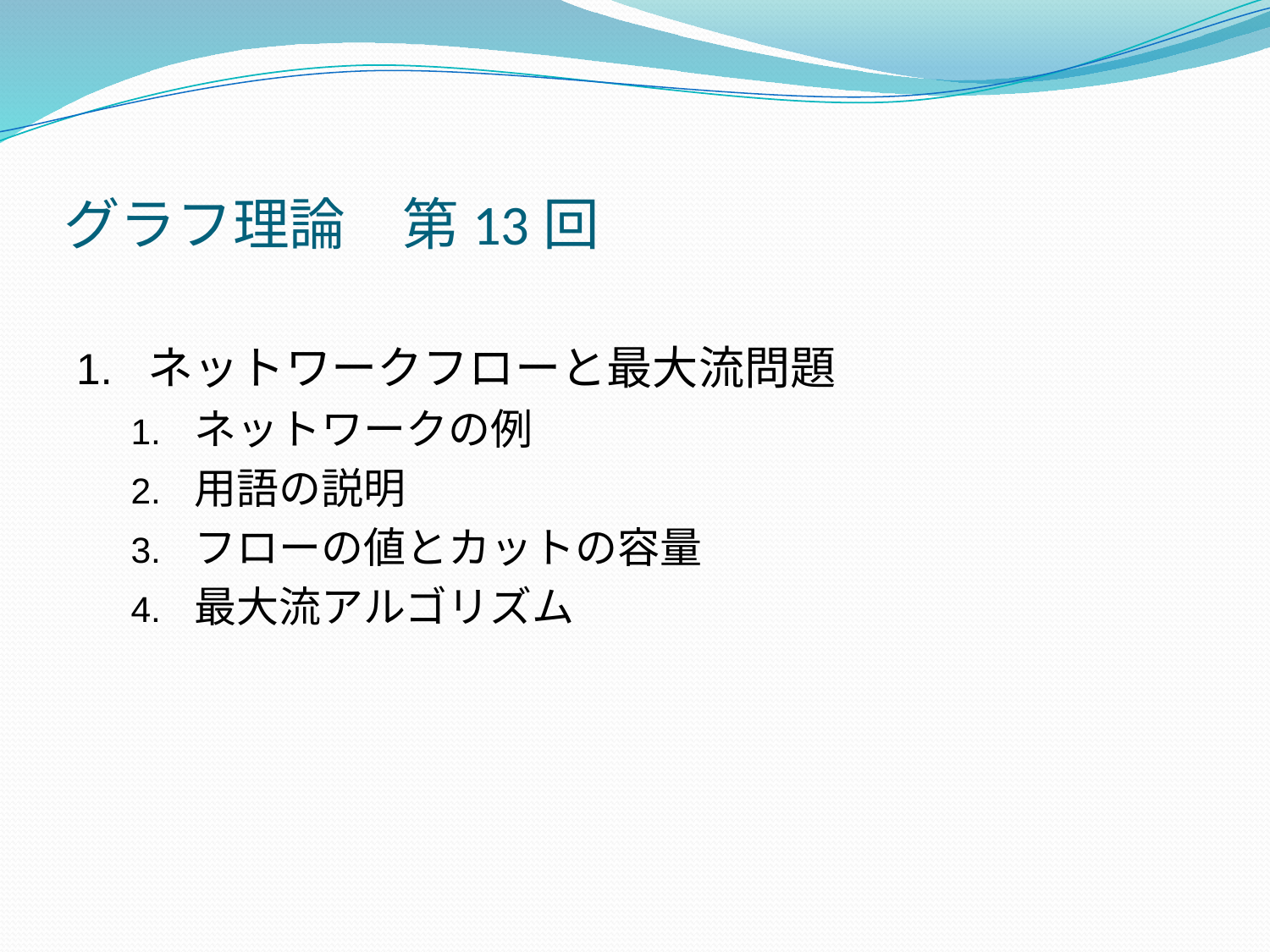

# グラフ理論　第13回

ネットワークフローと最大流問題
ネットワークの例
用語の説明
フローの値とカットの容量
最大流アルゴリズム